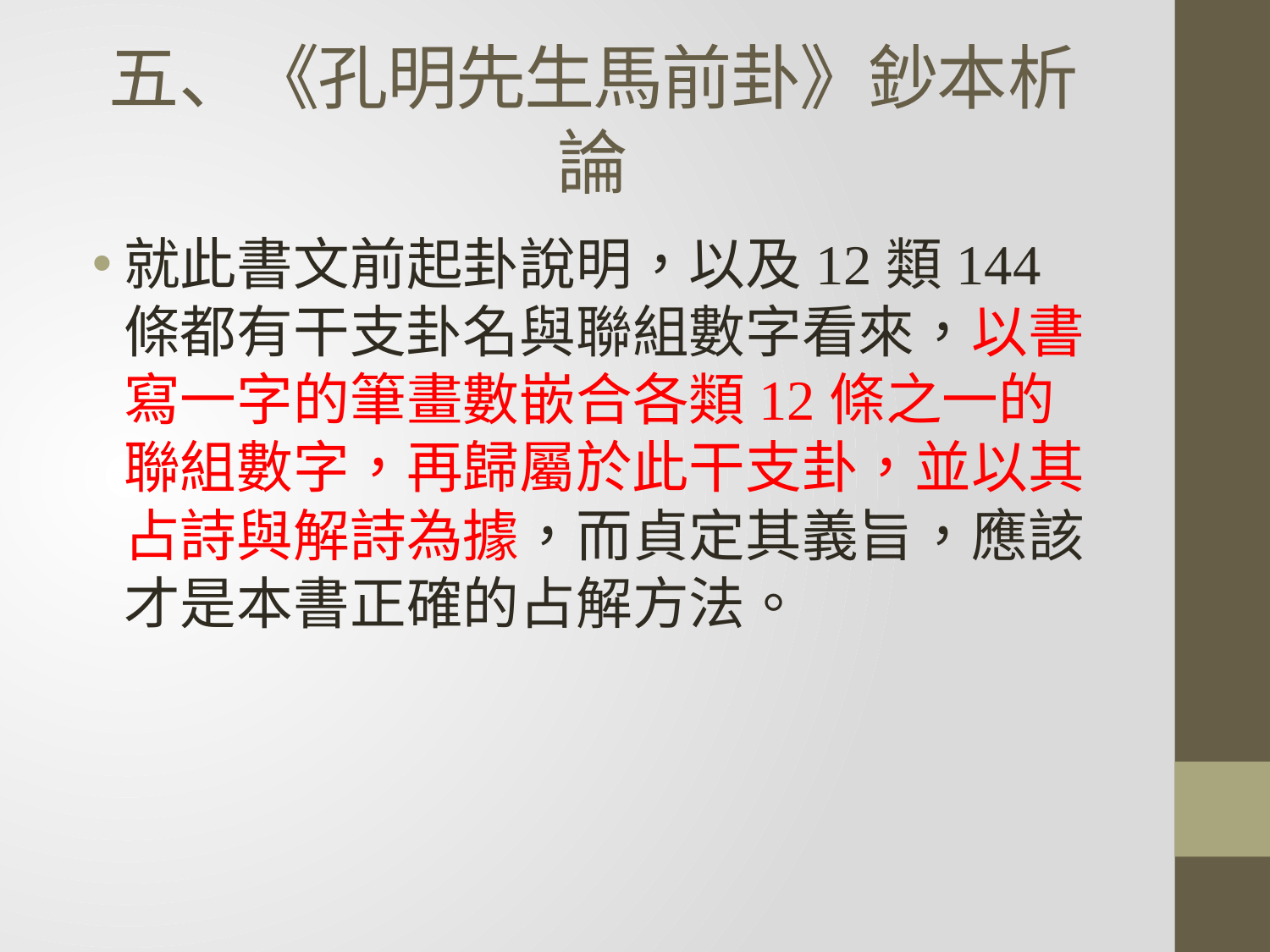

# 五、《孔明先生馬前卦》鈔本析論
就此書文前起卦說明，以及12類144條都有干支卦名與聯組數字看來，以書寫一字的筆畫數嵌合各類12條之一的聯組數字，再歸屬於此干支卦，並以其占詩與解詩為據，而貞定其義旨，應該才是本書正確的占解方法。